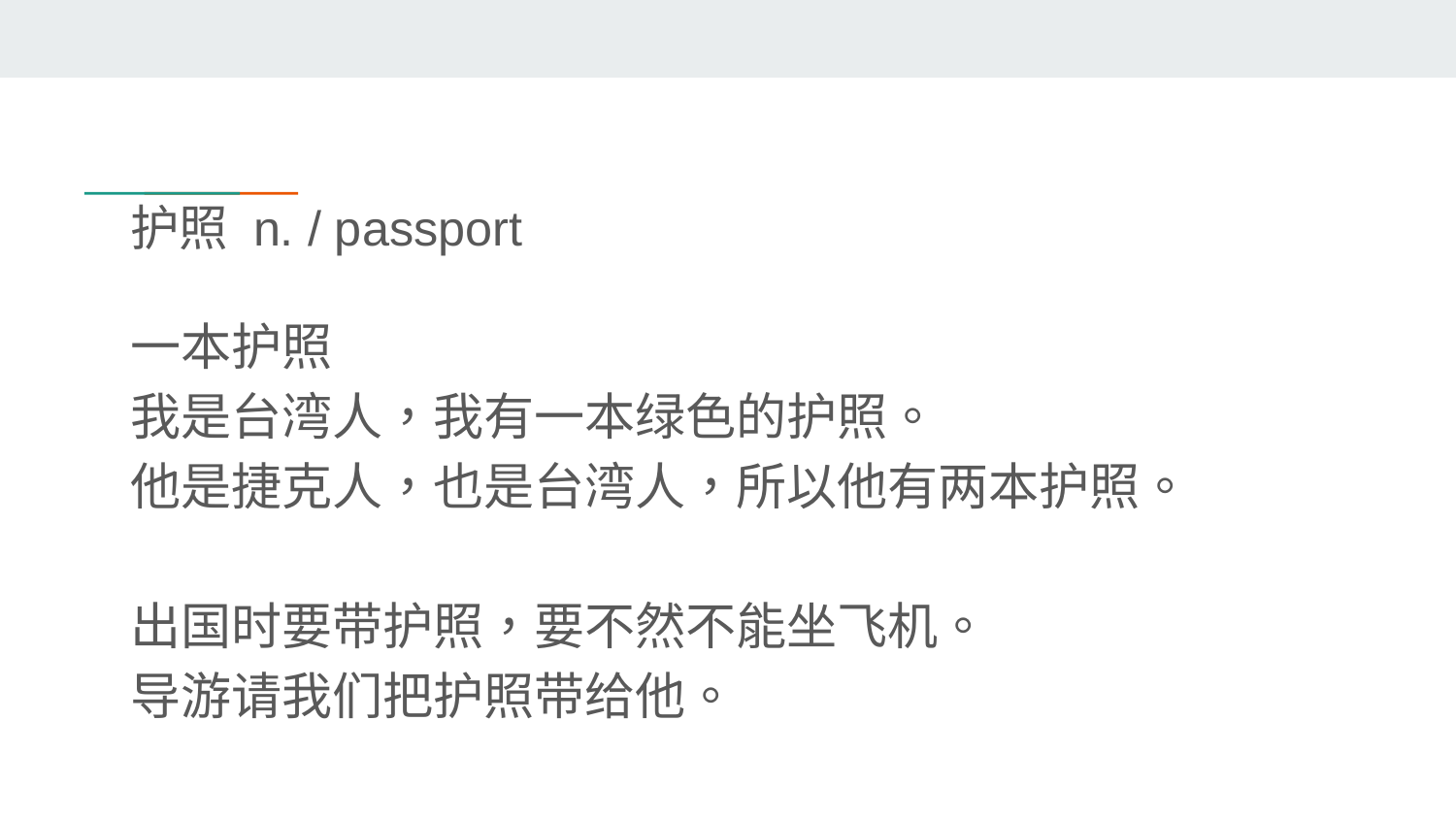

# 护照 n. / passport

一本护照
我是台湾人，我有一本绿色的护照。
他是捷克人，也是台湾人，所以他有两本护照。

出国时要带护照，要不然不能坐飞机。
导游请我们把护照带给他。